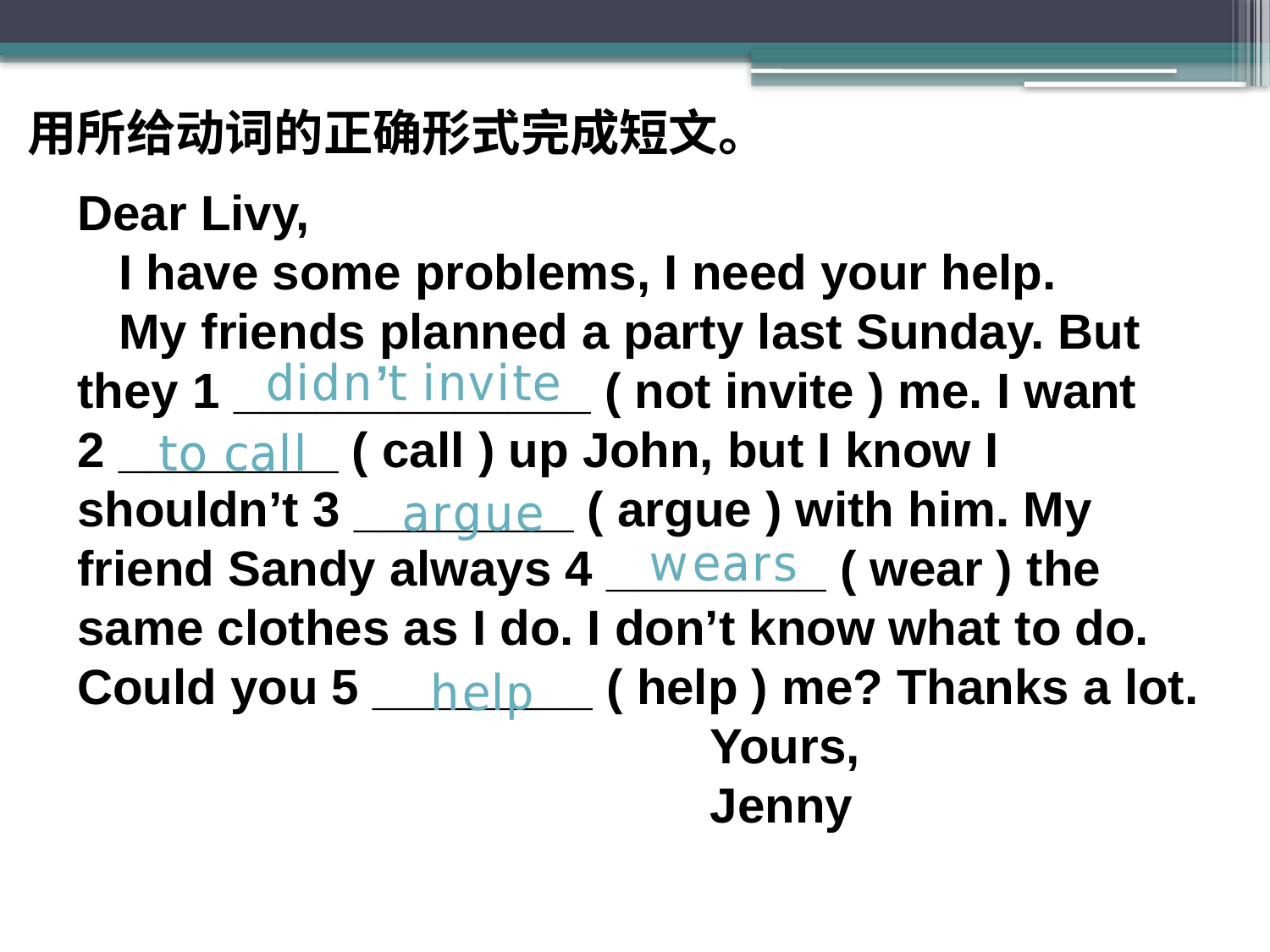

用所给动词的正确形式完成短文。
Dear Livy,
   I have some problems, I need your help.
   My friends planned a party last Sunday. But they 1 _____________ ( not invite ) me. I want
2 ________ ( call ) up John, but I know I shouldn’t 3 ________ ( argue ) with him. My friend Sandy always 4 ________ ( wear ) the same clothes as I do. I don’t know what to do. Could you 5 ________ ( help ) me? Thanks a lot.
                                              Yours,
                                              Jenny
didn’t invite
to call
argue
wears
help